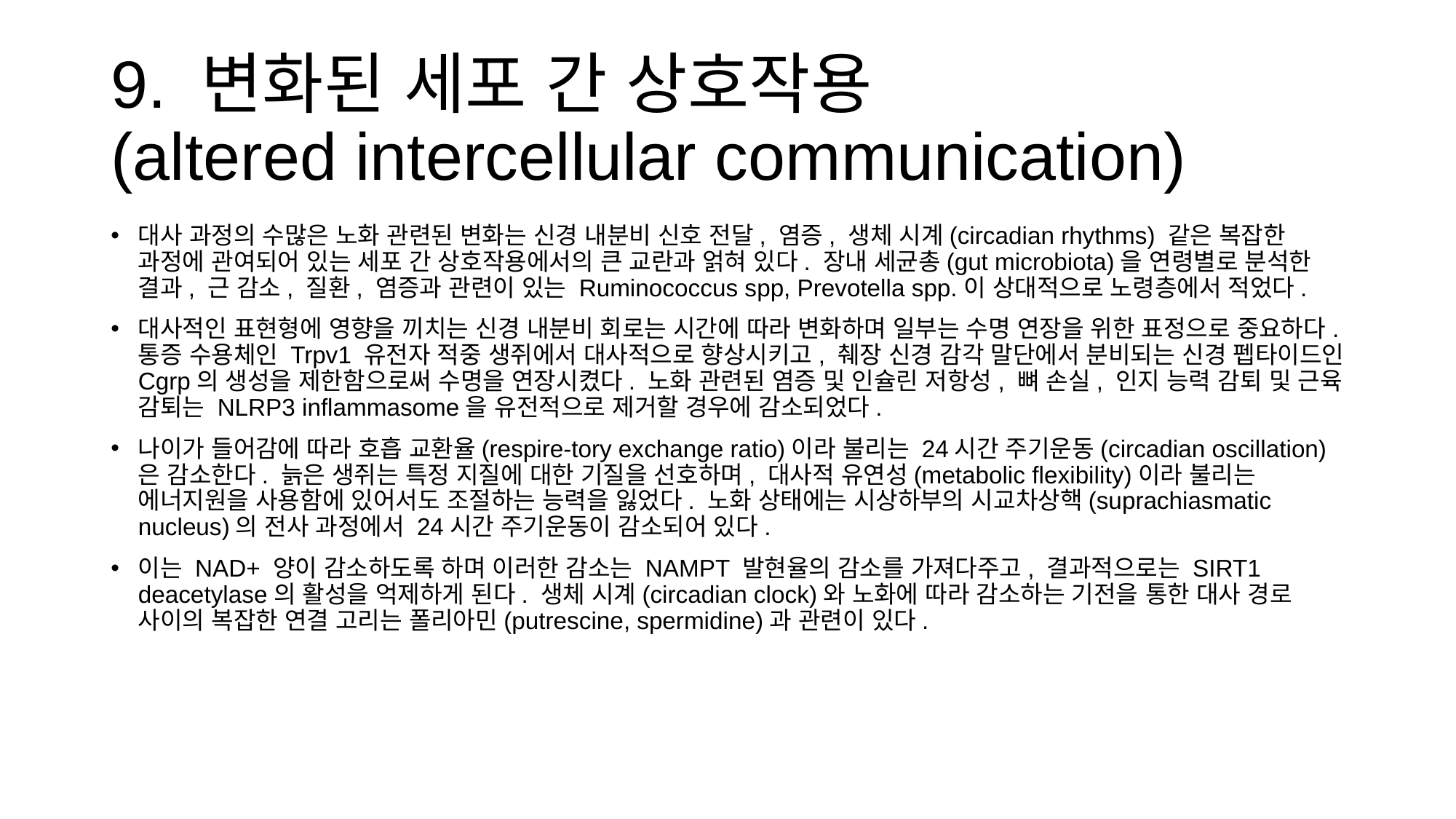

# 9. 변화된 세포 간 상호작용 (altered intercellular communication)
대사 과정의 수많은 노화 관련된 변화는 신경 내분비 신호 전달, 염증, 생체 시계(circadian rhythms) 같은 복잡한 과정에 관여되어 있는 세포 간 상호작용에서의 큰 교란과 얽혀 있다. 장내 세균총(gut microbiota)을 연령별로 분석한 결과, 근 감소, 질환, 염증과 관련이 있는 Ruminococcus spp, Prevotella spp.이 상대적으로 노령층에서 적었다.
대사적인 표현형에 영향을 끼치는 신경 내분비 회로는 시간에 따라 변화하며 일부는 수명 연장을 위한 표정으로 중요하다. 통증 수용체인 Trpv1 유전자 적중 생쥐에서 대사적으로 향상시키고, 췌장 신경 감각 말단에서 분비되는 신경 펩타이드인 Cgrp의 생성을 제한함으로써 수명을 연장시켰다. 노화 관련된 염증 및 인슐린 저항성, 뼈 손실, 인지 능력 감퇴 및 근육 감퇴는 NLRP3 inflammasome을 유전적으로 제거할 경우에 감소되었다.
나이가 들어감에 따라 호흡 교환율(respire-tory exchange ratio)이라 불리는 24시간 주기운동(circadian oscillation)은 감소한다. 늙은 생쥐는 특정 지질에 대한 기질을 선호하며, 대사적 유연성(metabolic flexibility)이라 불리는 에너지원을 사용함에 있어서도 조절하는 능력을 잃었다. 노화 상태에는 시상하부의 시교차상핵(suprachiasmatic nucleus)의 전사 과정에서 24시간 주기운동이 감소되어 있다.
이는 NAD+ 양이 감소하도록 하며 이러한 감소는 NAMPT 발현율의 감소를 가져다주고, 결과적으로는 SIRT1 deacetylase의 활성을 억제하게 된다. 생체 시계(circadian clock)와 노화에 따라 감소하는 기전을 통한 대사 경로 사이의 복잡한 연결 고리는 폴리아민(putrescine, spermidine)과 관련이 있다.